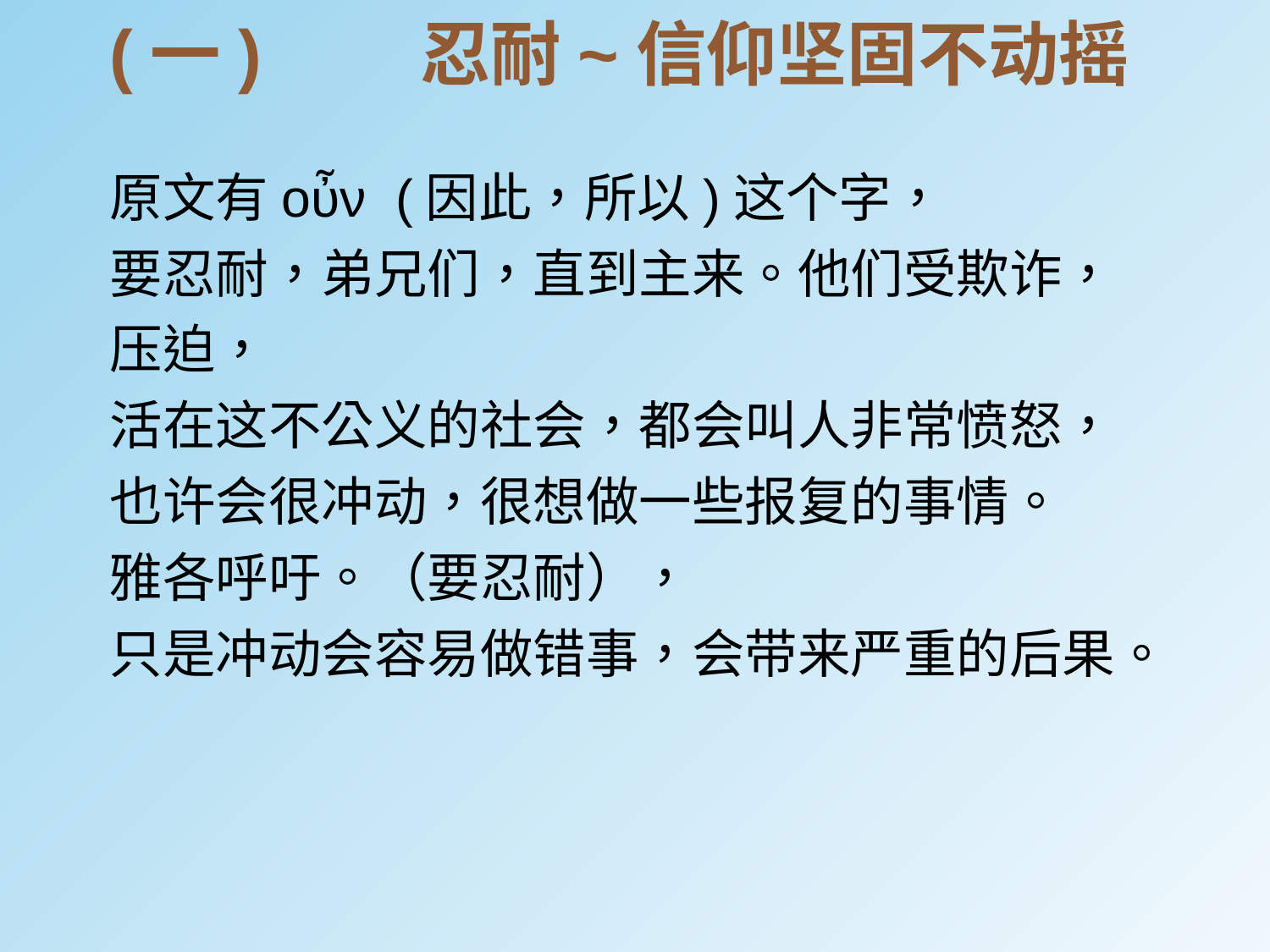

(一)	  忍耐~信仰坚固不动摇
原文有οὖν  (因此，所以)这个字，
要忍耐，弟兄们，直到主来。他们受欺诈，压迫，
活在这不公义的社会，都会叫人非常愤怒，
也许会很冲动，很想做一些报复的事情。
雅各呼吁。（要忍耐），
只是冲动会容易做错事，会带来严重的后果。